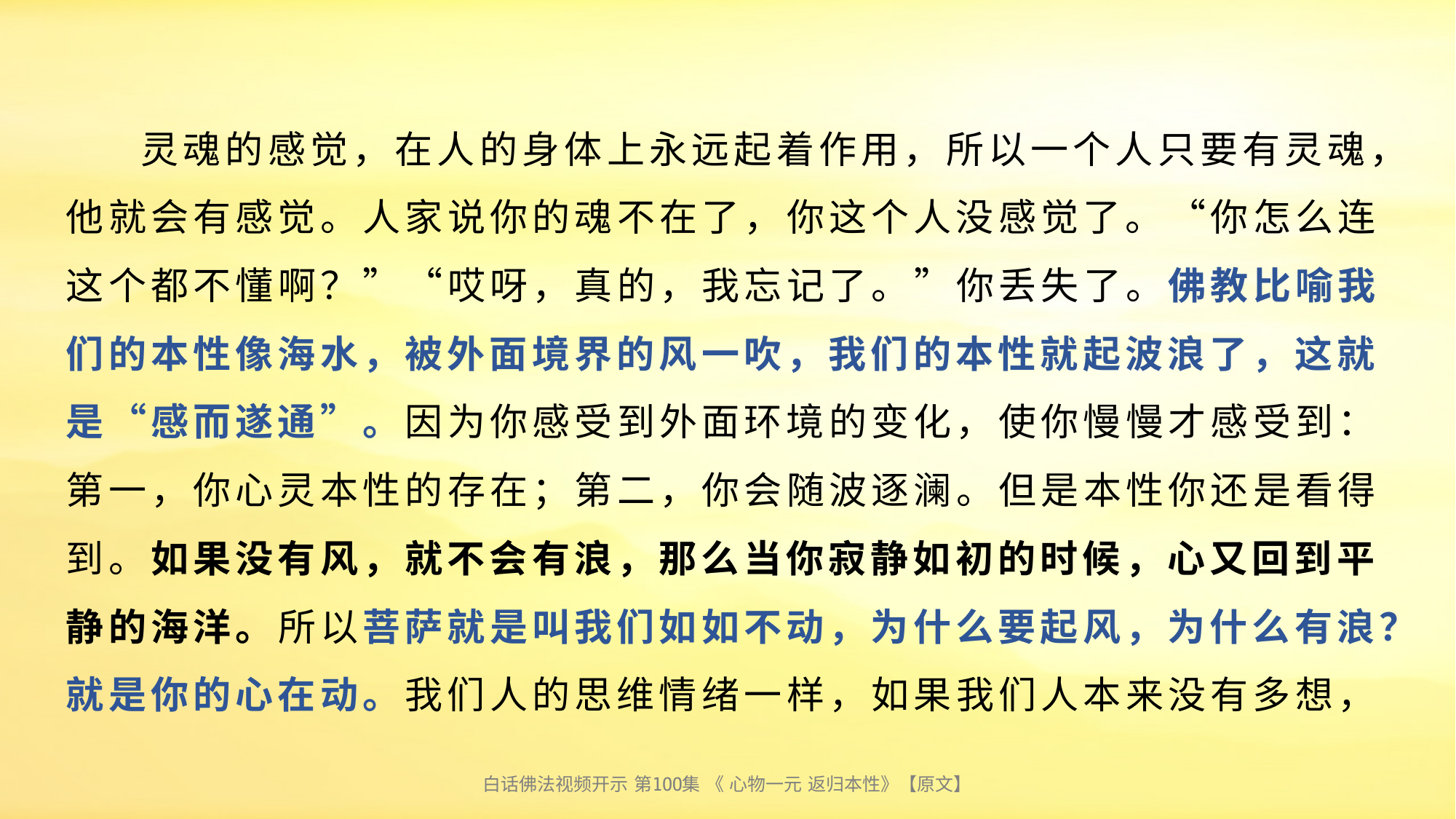

# 灵魂的感觉，在人的身体上永远起着作用，所以一个人只要有灵魂，他就会有感觉。人家说你的魂不在了，你这个人没感觉了。“你怎么连这个都不懂啊？”“哎呀，真的，我忘记了。”你丢失了。佛教比喻我们的本性像海水，被外面境界的风一吹，我们的本性就起波浪了，这就是“感而遂通”。因为你感受到外面环境的变化，使你慢慢才感受到：第一，你心灵本性的存在；第二，你会随波逐澜。但是本性你还是看得到。如果没有风，就不会有浪，那么当你寂静如初的时候，心又回到平静的海洋。所以菩萨就是叫我们如如不动，为什么要起风，为什么有浪？就是你的心在动。我们人的思维情绪一样，如果我们人本来没有多想，
白话佛法视频开示 第100集 《 心物一元 返归本性》【原文】